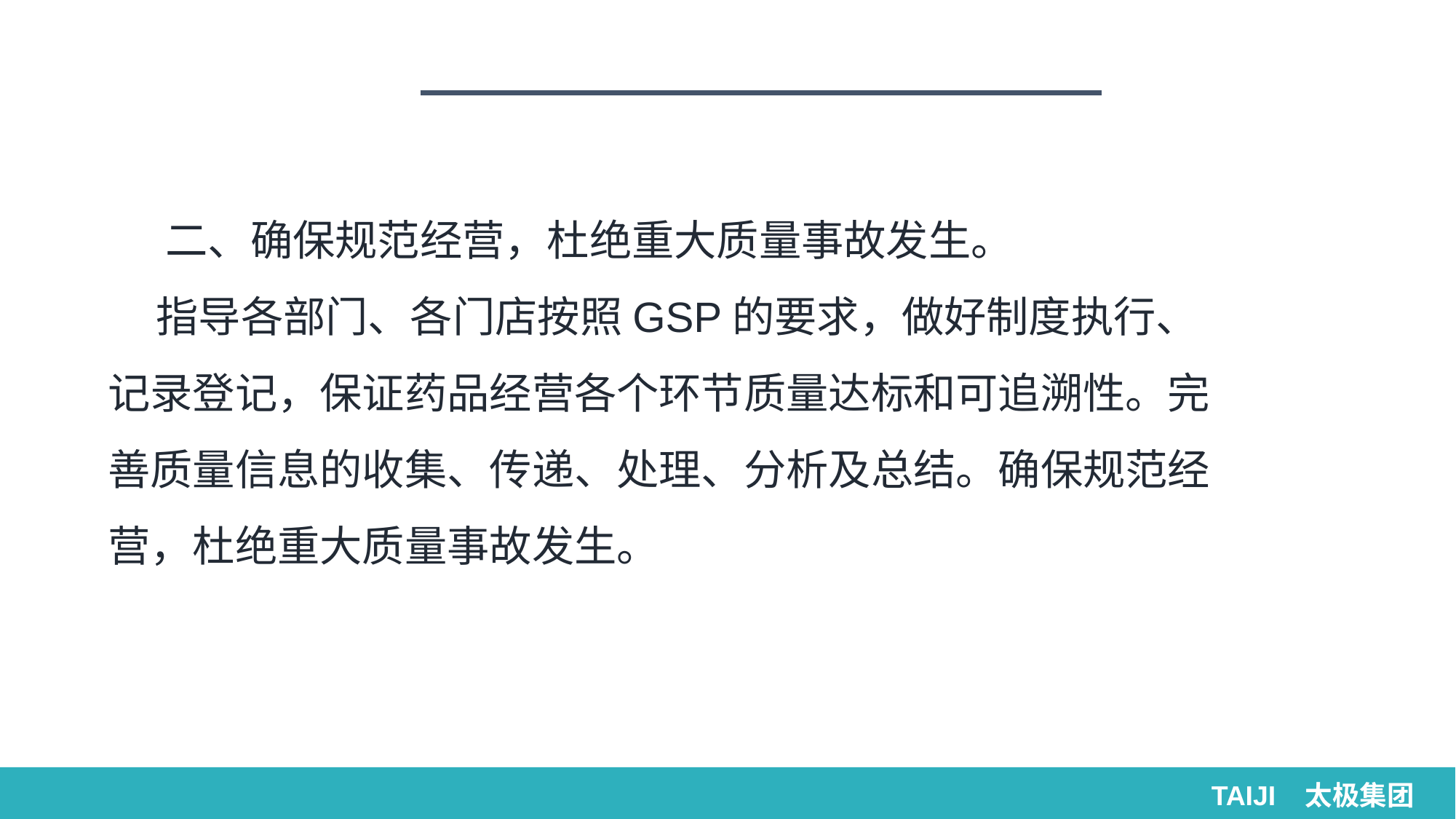

二、确保规范经营，杜绝重大质量事故发生。
    指导各部门、各门店按照GSP的要求，做好制度执行、记录登记，保证药品经营各个环节质量达标和可追溯性。完善质量信息的收集、传递、处理、分析及总结。确保规范经营，杜绝重大质量事故发生。

TAIJI   太极集团